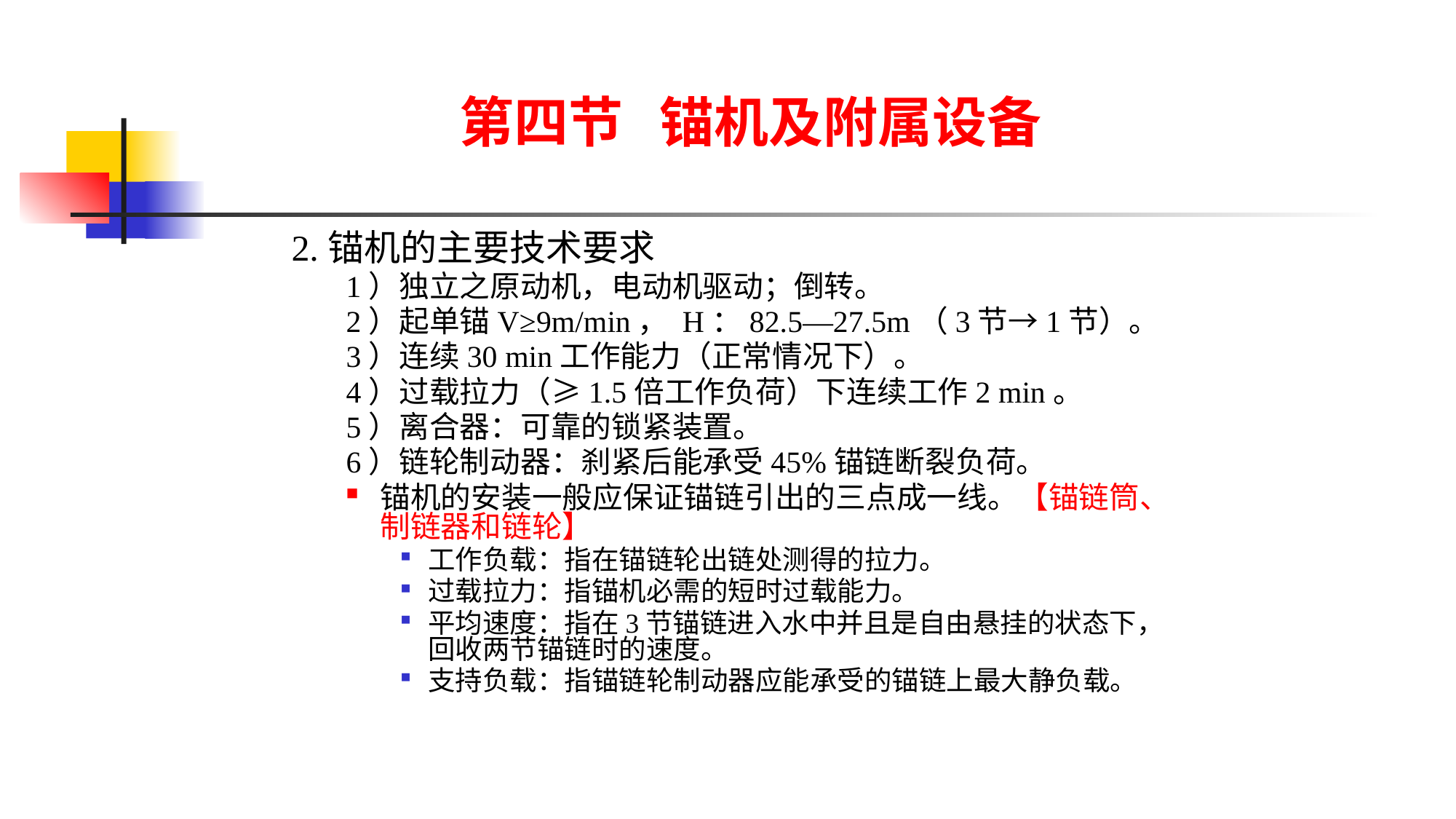

2.锚机的主要技术要求
1）独立之原动机，电动机驱动；倒转。
2）起单锚V≥9m/min， H：82.5—27.5m（3节→1节）。
3）连续30 min工作能力（正常情况下）。
4）过载拉力（≥1.5倍工作负荷）下连续工作2 min。
5）离合器：可靠的锁紧装置。
6）链轮制动器：刹紧后能承受45%锚链断裂负荷。
锚机的安装一般应保证锚链引出的三点成一线。【锚链筒、制链器和链轮】
工作负载：指在锚链轮出链处测得的拉力。
过载拉力：指锚机必需的短时过载能力。
平均速度：指在3节锚链进入水中并且是自由悬挂的状态下，回收两节锚链时的速度。
支持负载：指锚链轮制动器应能承受的锚链上最大静负载。